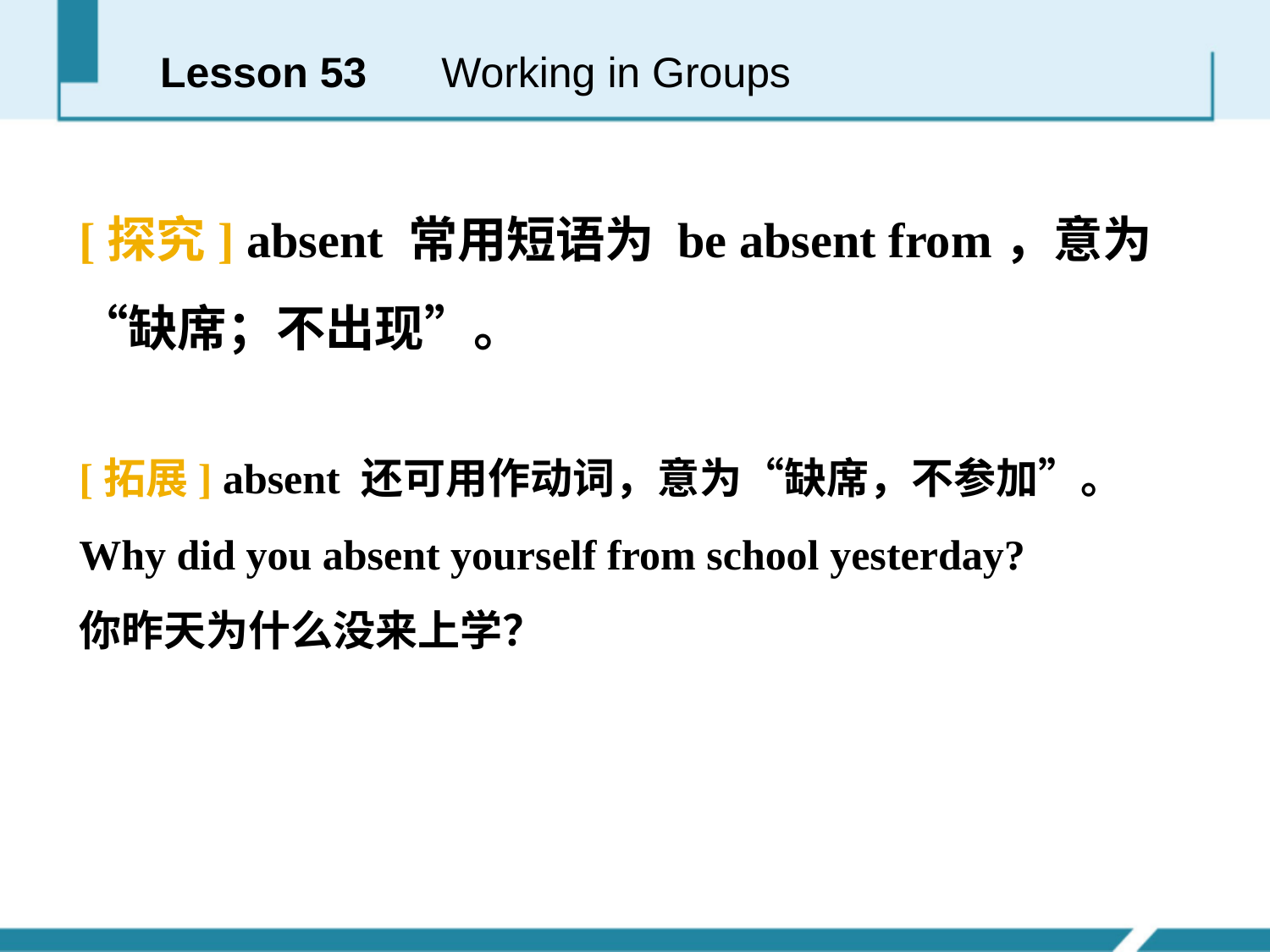

Lesson 53 　Working in Groups

[探究] absent 常用短语为 be absent from，意为“缺席；不出现”。

[拓展] absent 还可用作动词，意为“缺席，不参加”。
Why did you absent yourself from school yesterday?
你昨天为什么没来上学？